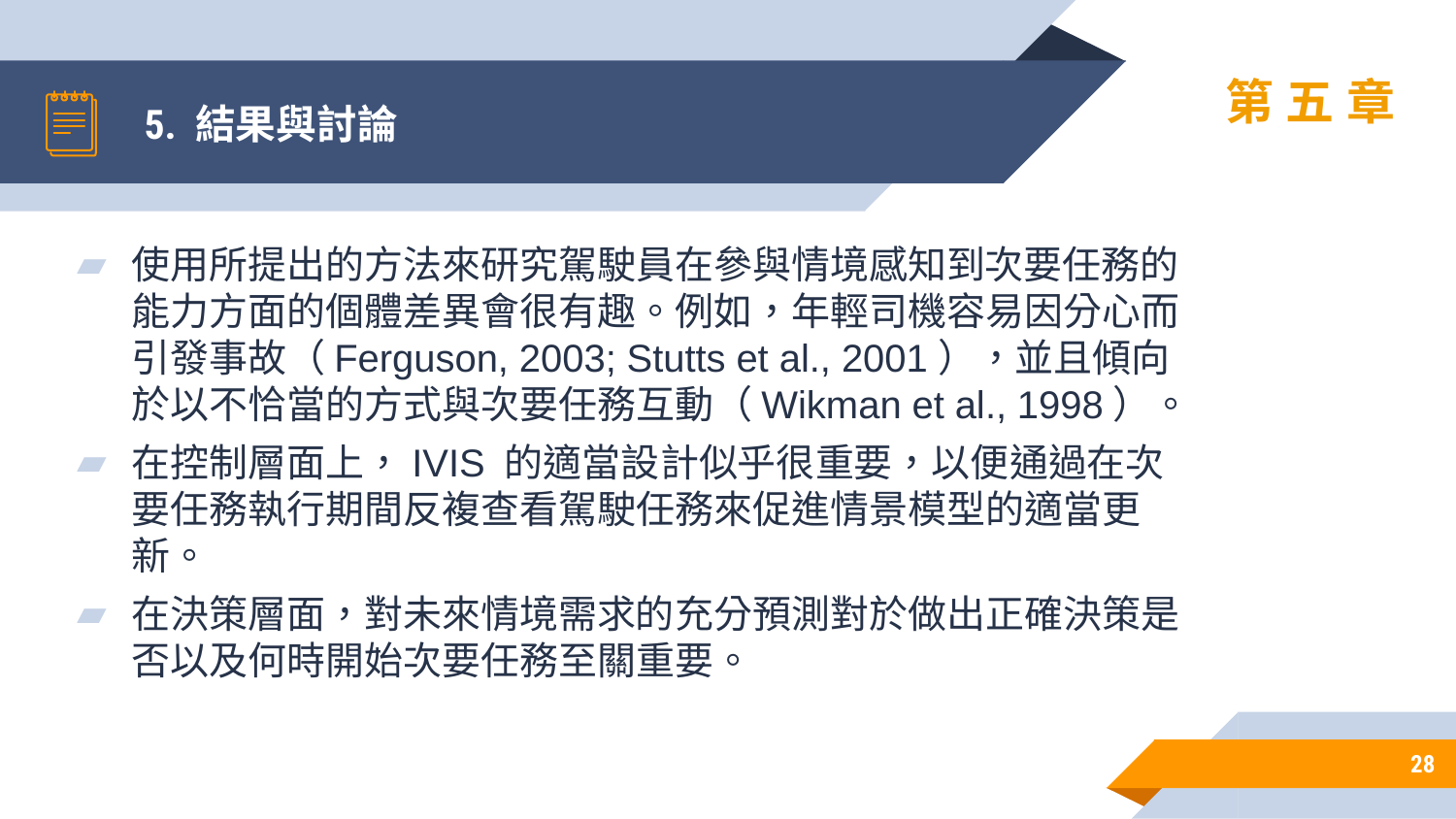

# 5. 結果與討論
第五章

使用所提出的方法來研究駕駛員在參與情境感知到次要任務的能力方面的個體差異會很有趣。例如，年輕司機容易因分心而引發事故（Ferguson, 2003; Stutts et al., 2001），並且傾向於以不恰當的方式與次要任務互動（Wikman et al., 1998）。
在控制層面上，IVIS 的適當設計似乎很重要，以便通過在次要任務執行期間反複查看駕駛任務來促進情景模型的適當更新。
在決策層面，對未來情境需求的充分預測對於做出正確決策是否以及何時開始次要任務至關重要。
28